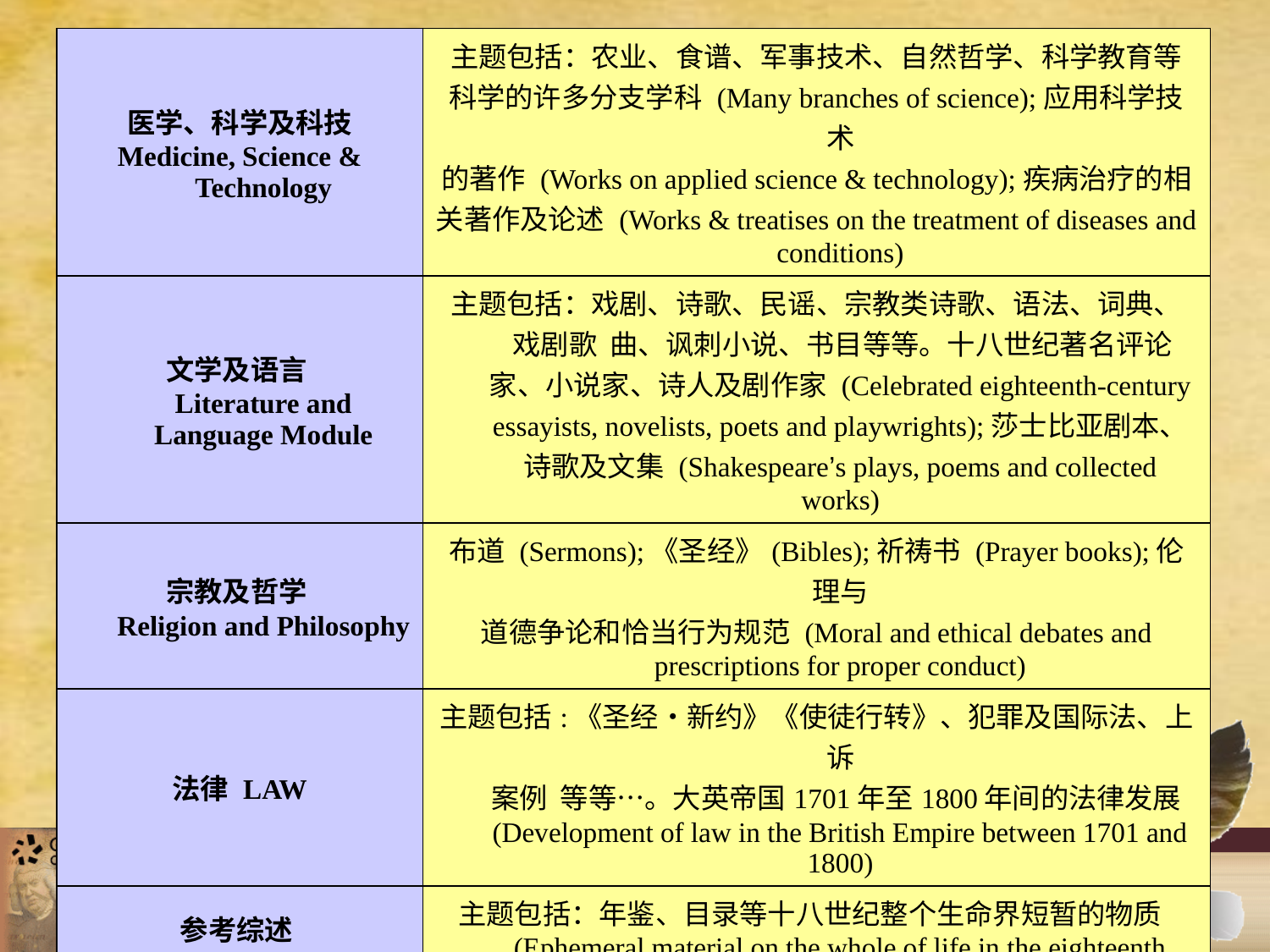

| 医学、科学及科技 Medicine, Science & Technology | 主题包括：农业、食谱、军事技术、自然哲学、科学教育等 科学的许多分支学科 (Many branches of science);应用科学技术 的著作 (Works on applied science & technology);疾病治疗的相 关著作及论述 (Works & treatises on the treatment of diseases and conditions) |
| --- | --- |
| 文学及语言 Literature and Language Module | 主题包括：戏剧、诗歌、民谣、宗教类诗歌、语法、词典、 戏剧歌 曲、讽刺小说、书目等等。十八世纪著名评论家、小说家、诗人及剧作家 (Celebrated eighteenth-century essayists, novelists, poets and playwrights);莎士比亚剧本、诗歌及文集 (Shakespeare’s plays, poems and collected works) |
| 宗教及哲学 Religion and Philosophy | 布道 (Sermons);《圣经》(Bibles);祈祷书 (Prayer books);伦理与 道德争论和恰当行为规范 (Moral and ethical debates and prescriptions for proper conduct) |
| 法律 LAW | 主题包括:《圣经‧新约》《使徒行转》、犯罪及国际法、上诉 案例 等等…。大英帝国1701年至1800年间的法律发展 (Development of law in the British Empire between 1701 and 1800) |
| 参考综述 General Reference | 主题包括：年鉴、目录等十八世纪整个生命界短暂的物质 (Ephemeral material on the whole of life in the eighteenth century) |